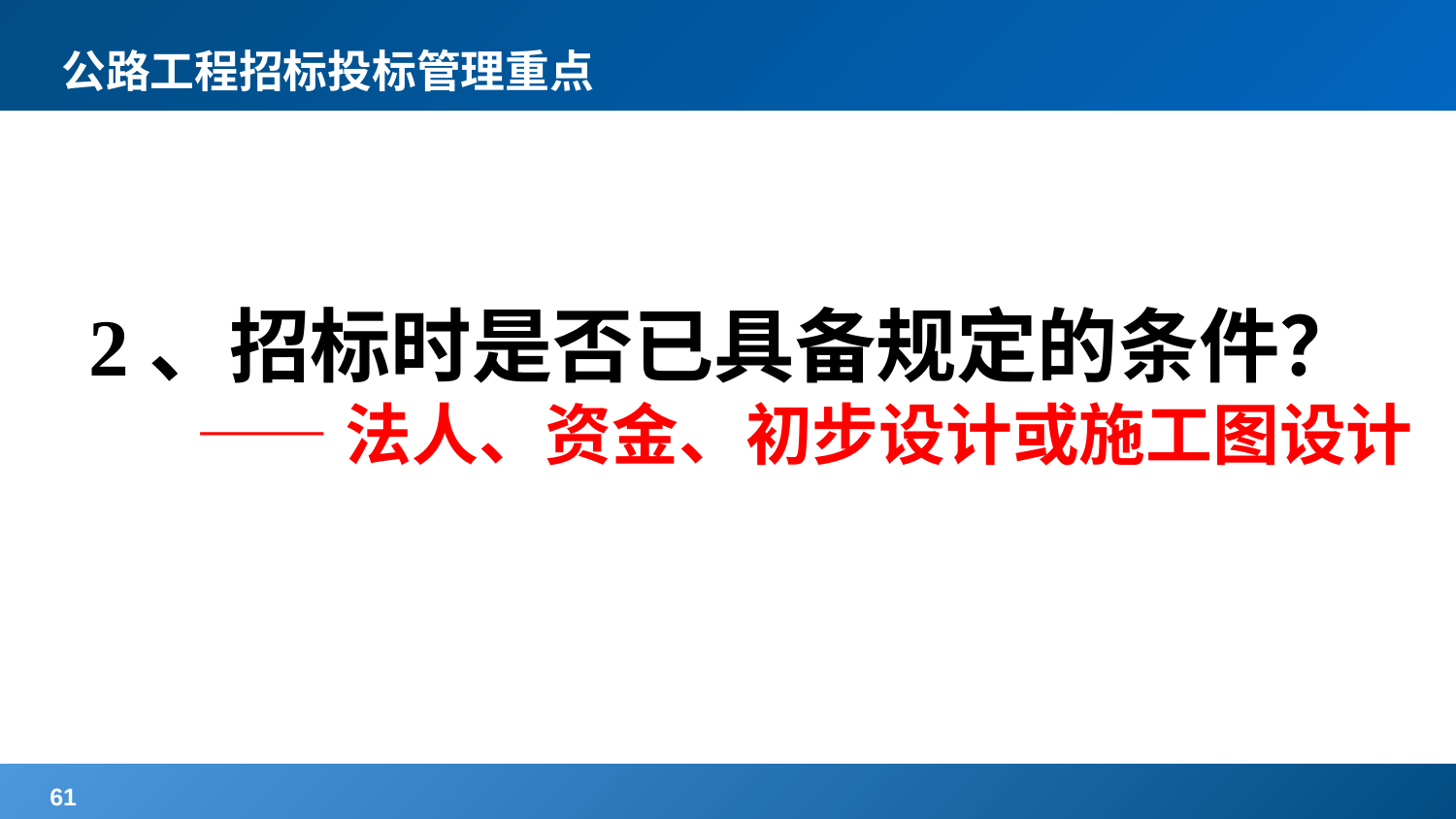

# 公路工程招标投标管理重点
2、招标时是否已具备规定的条件？
——法人、资金、初步设计或施工图设计